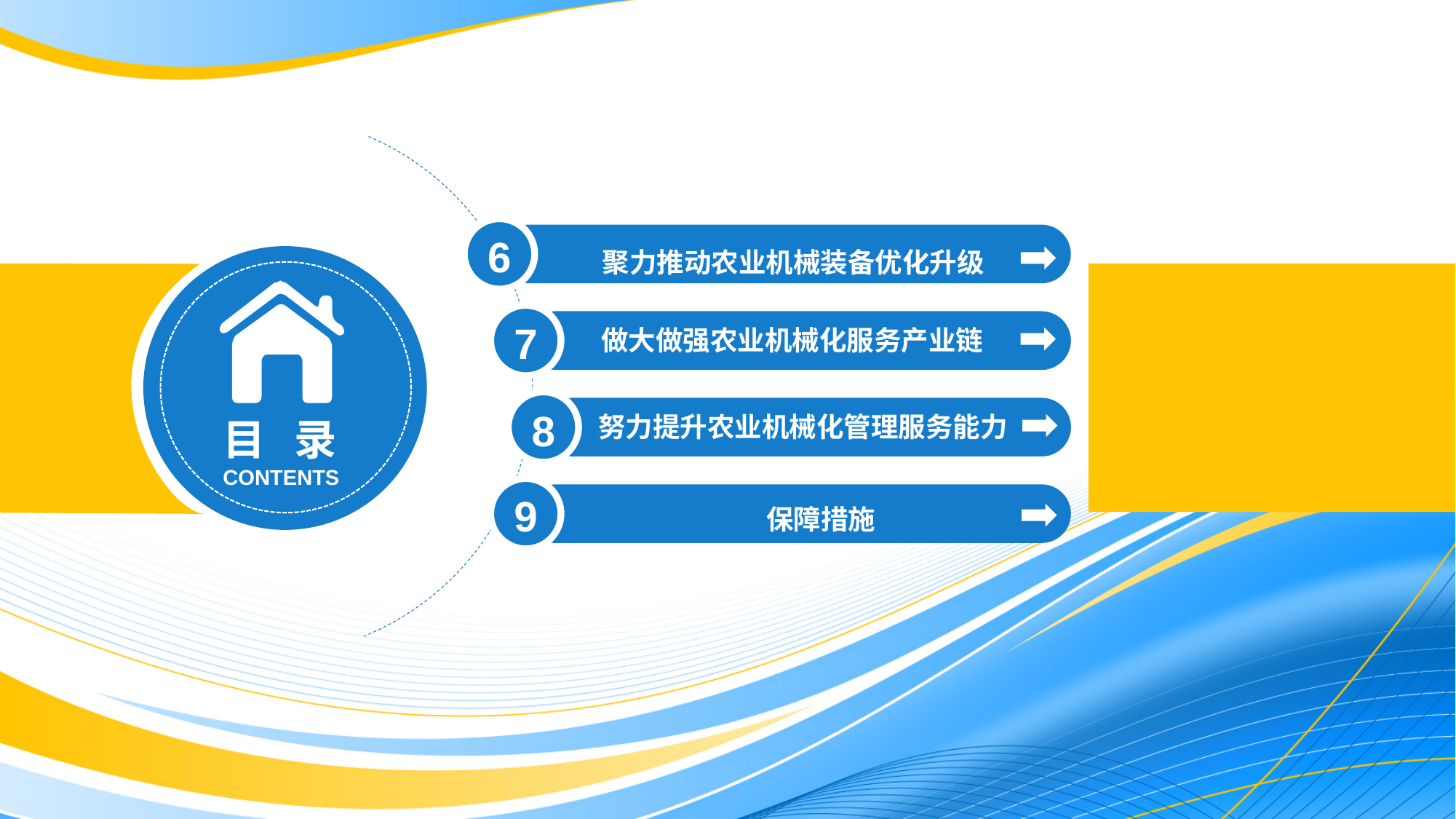

6

 聚力推动农业机械装备优化升级

7

做大做强农业机械化服务产业链

8

努力提升农业机械化管理服务能力

目   录
CONTENTS

9

保障措施